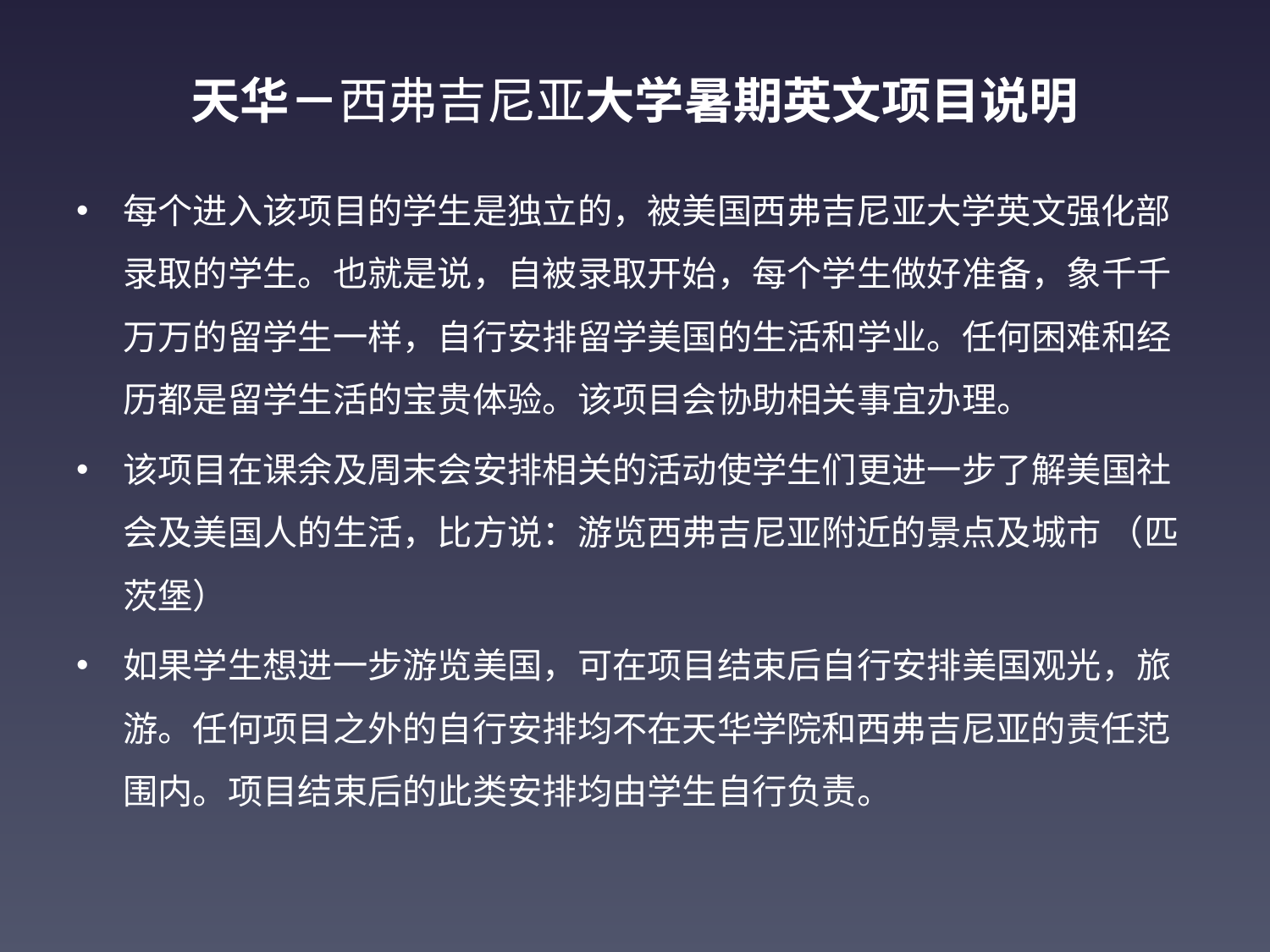

# 天华－西弗吉尼亚大学暑期英文项目说明
每个进入该项目的学生是独立的，被美国西弗吉尼亚大学英文强化部录取的学生。也就是说，自被录取开始，每个学生做好准备，象千千万万的留学生一样，自行安排留学美国的生活和学业。任何困难和经历都是留学生活的宝贵体验。该项目会协助相关事宜办理。
该项目在课余及周末会安排相关的活动使学生们更进一步了解美国社会及美国人的生活，比方说：游览西弗吉尼亚附近的景点及城市 （匹茨堡）
如果学生想进一步游览美国，可在项目结束后自行安排美国观光，旅游。任何项目之外的自行安排均不在天华学院和西弗吉尼亚的责任范围内。项目结束后的此类安排均由学生自行负责。